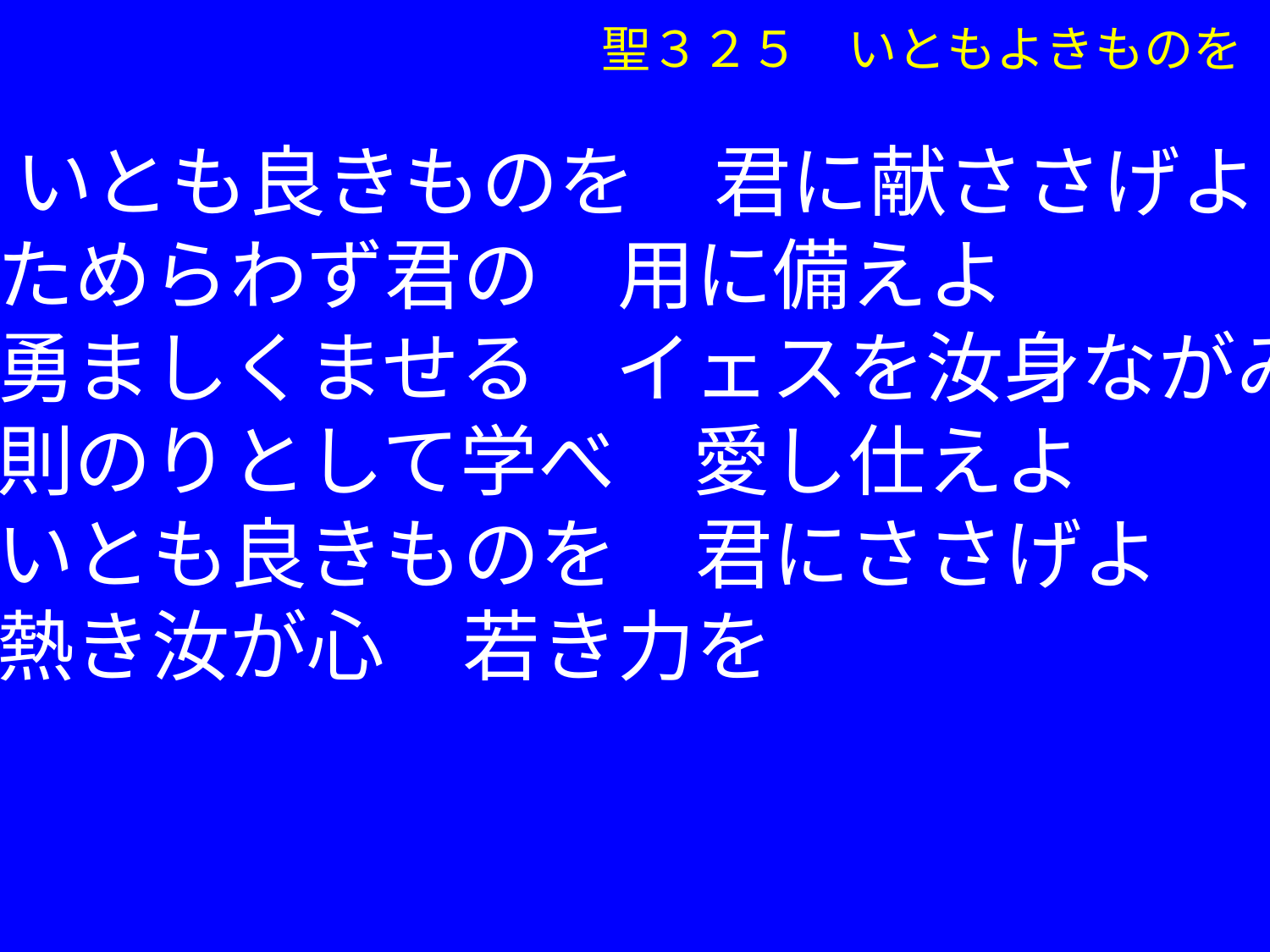

聖３２５　いともよきものを
②いとも良きものを　君に献ささげよ
　ためらわず君の　用に備えよ
　勇ましくませる　イェスを汝身ながみの
　則のりとして学べ　愛し仕えよ
　いとも良きものを　君にささげよ
　熱き汝が心　若き力を